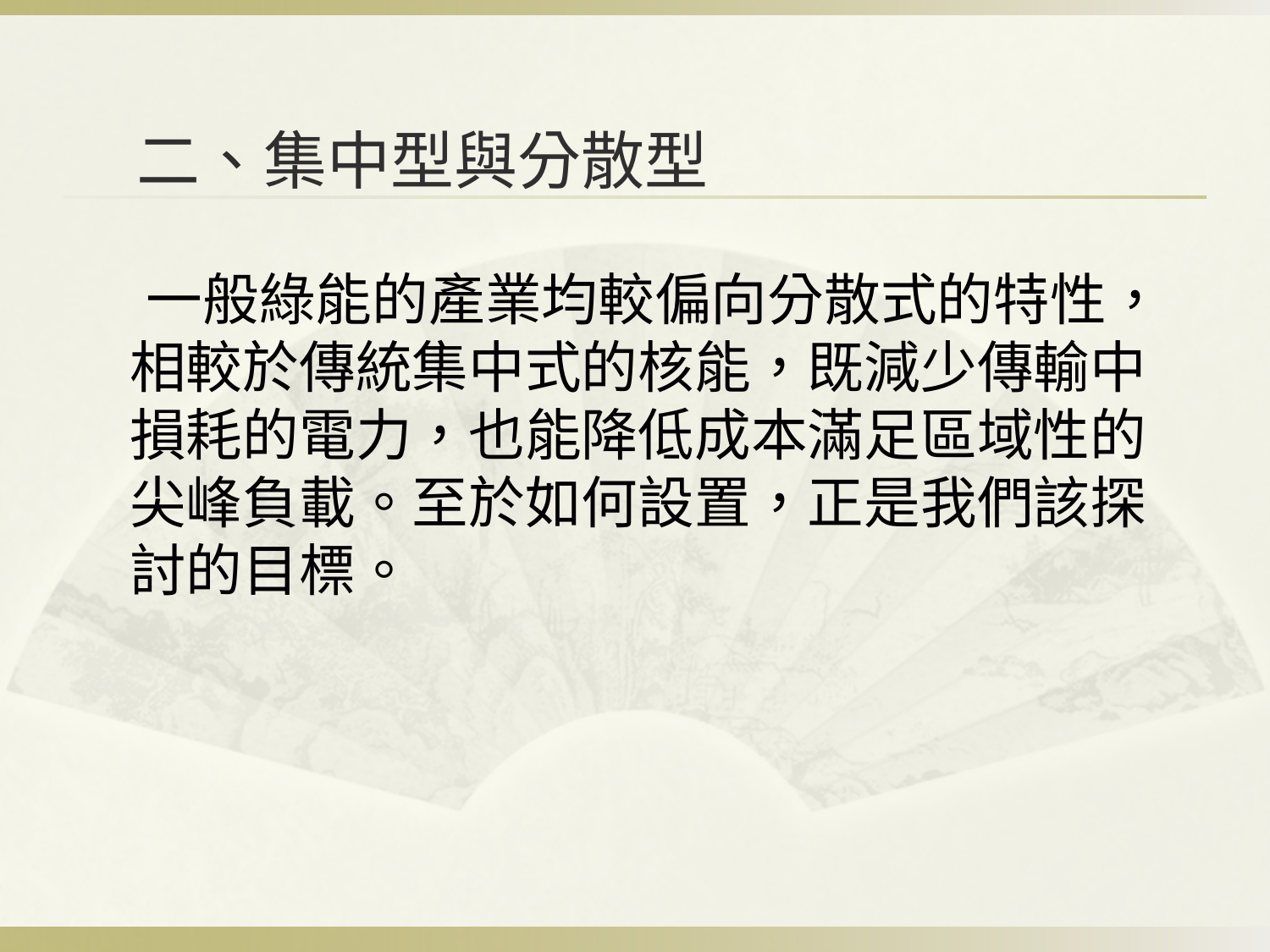

# 二、集中型與分散型

    一般綠能的產業均較偏向分散式的特性，相較於傳統集中式的核能，既減少傳輸中損耗的電力，也能降低成本滿足區域性的尖峰負載。至於如何設置，正是我們該探討的目標。